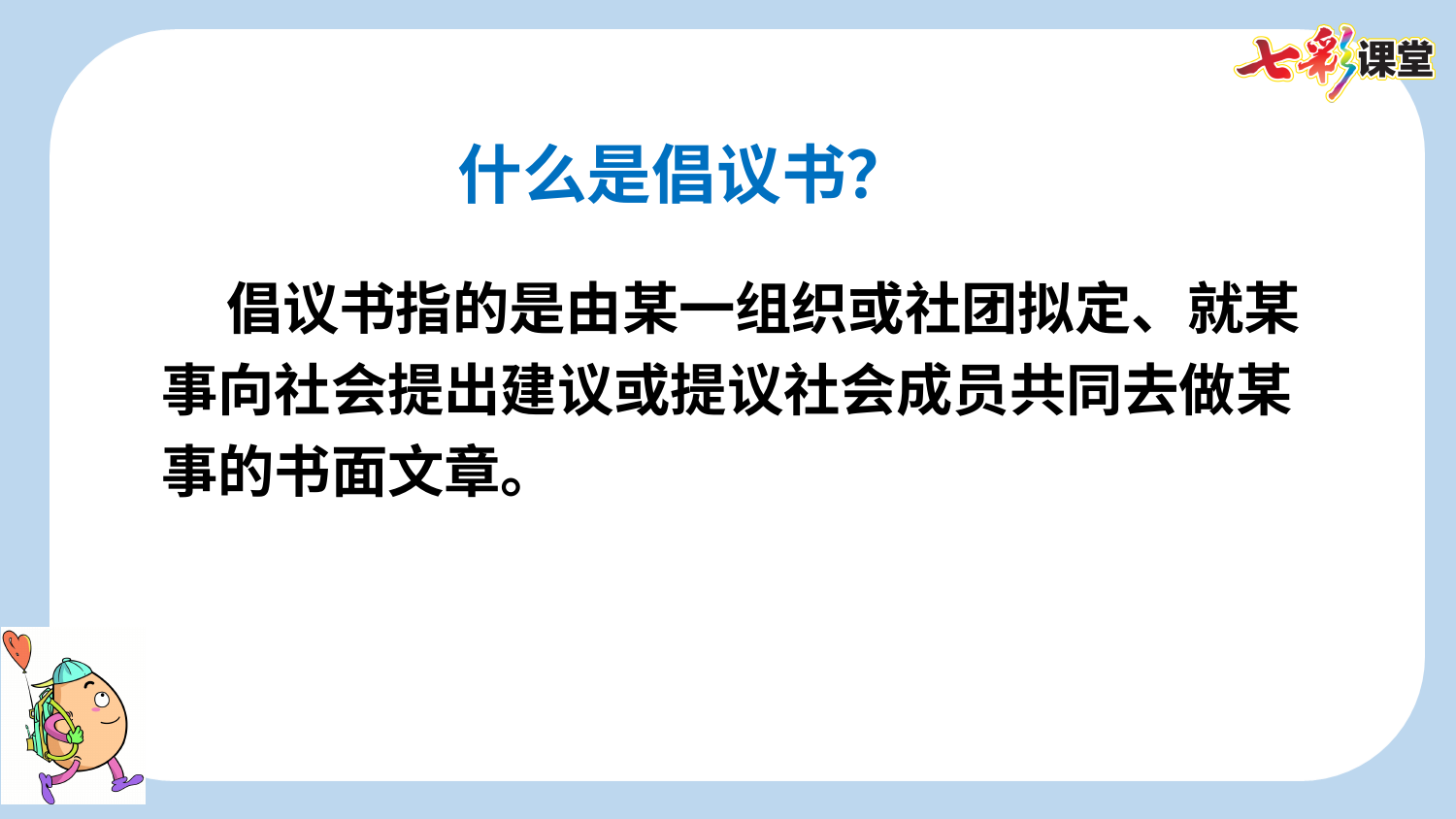

什么是倡议书？
    倡议书指的是由某一组织或社团拟定、就某事向社会提出建议或提议社会成员共同去做某事的书面文章。